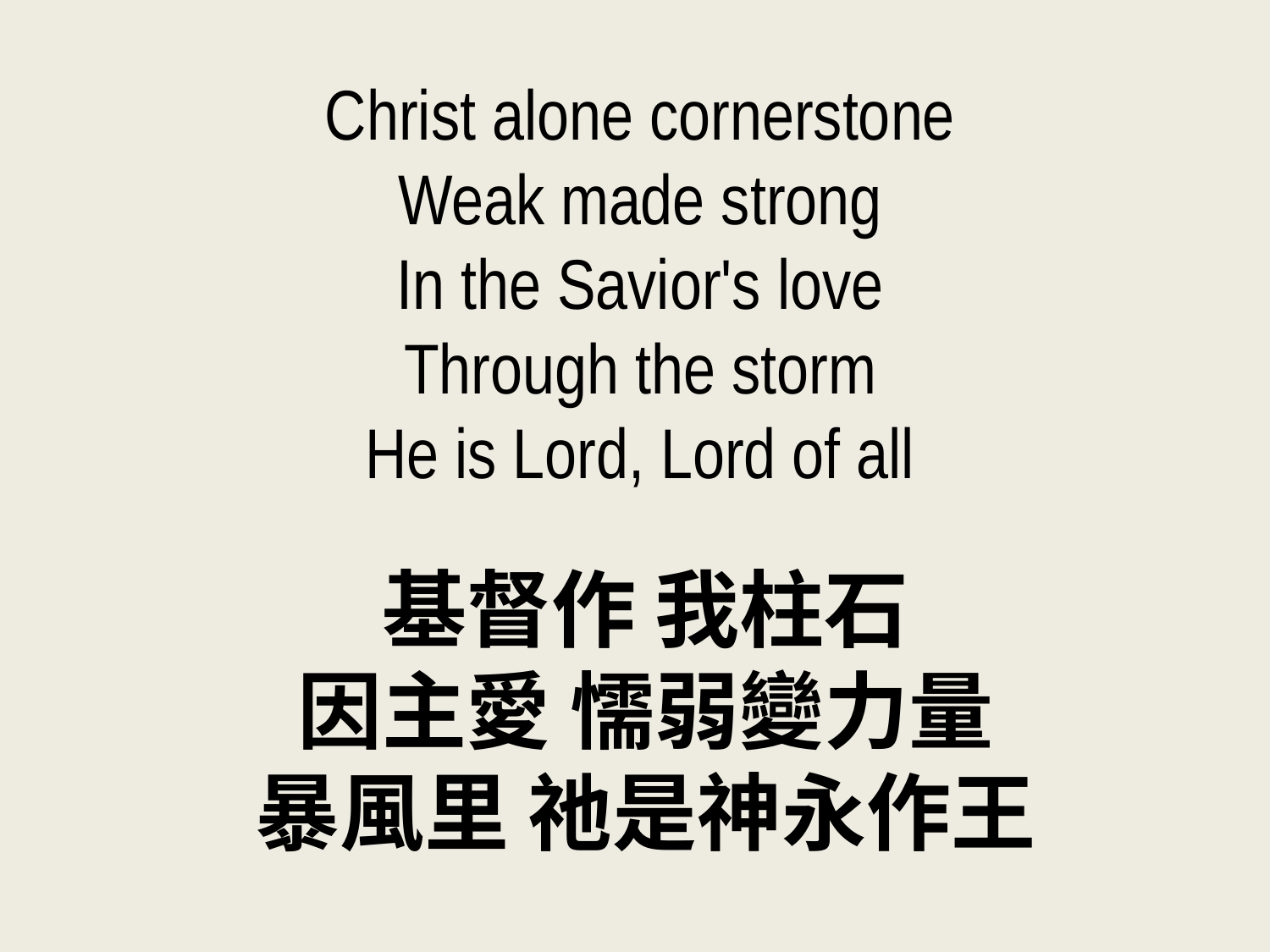

Christ alone cornerstone
Weak made strong
In the Savior's love
Through the storm
He is Lord, Lord of all
基督作 我柱石
因主愛 懦弱變力量
暴風里 祂是神永作王